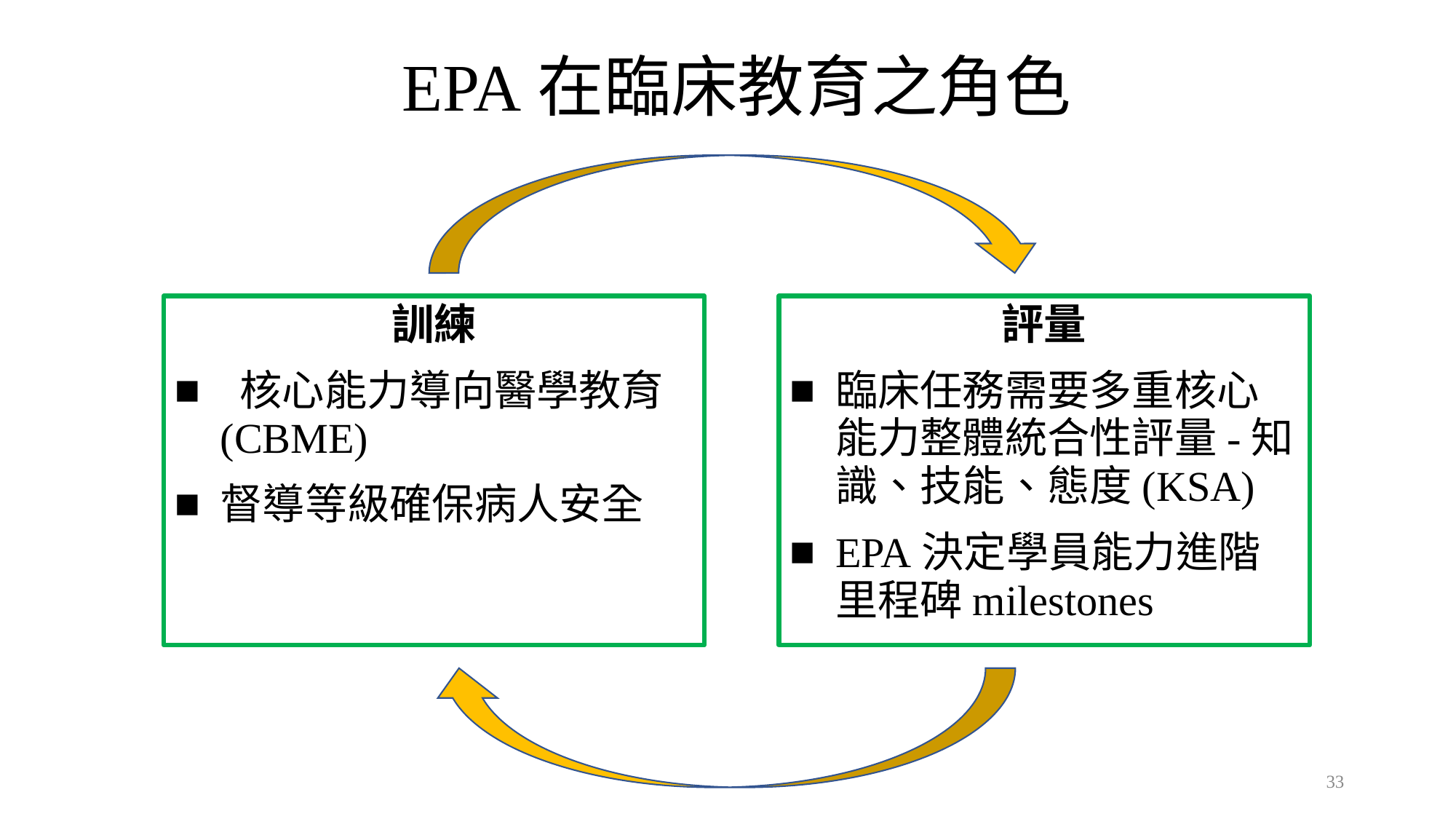

EPA在臨床教育之角色

訓練
 核心能力導向醫學教育(CBME)
督導等級確保病人安全
評量
臨床任務需要多重核心能力整體統合性評量-知識、技能、態度(KSA)
EPA決定學員能力進階里程碑milestones

33